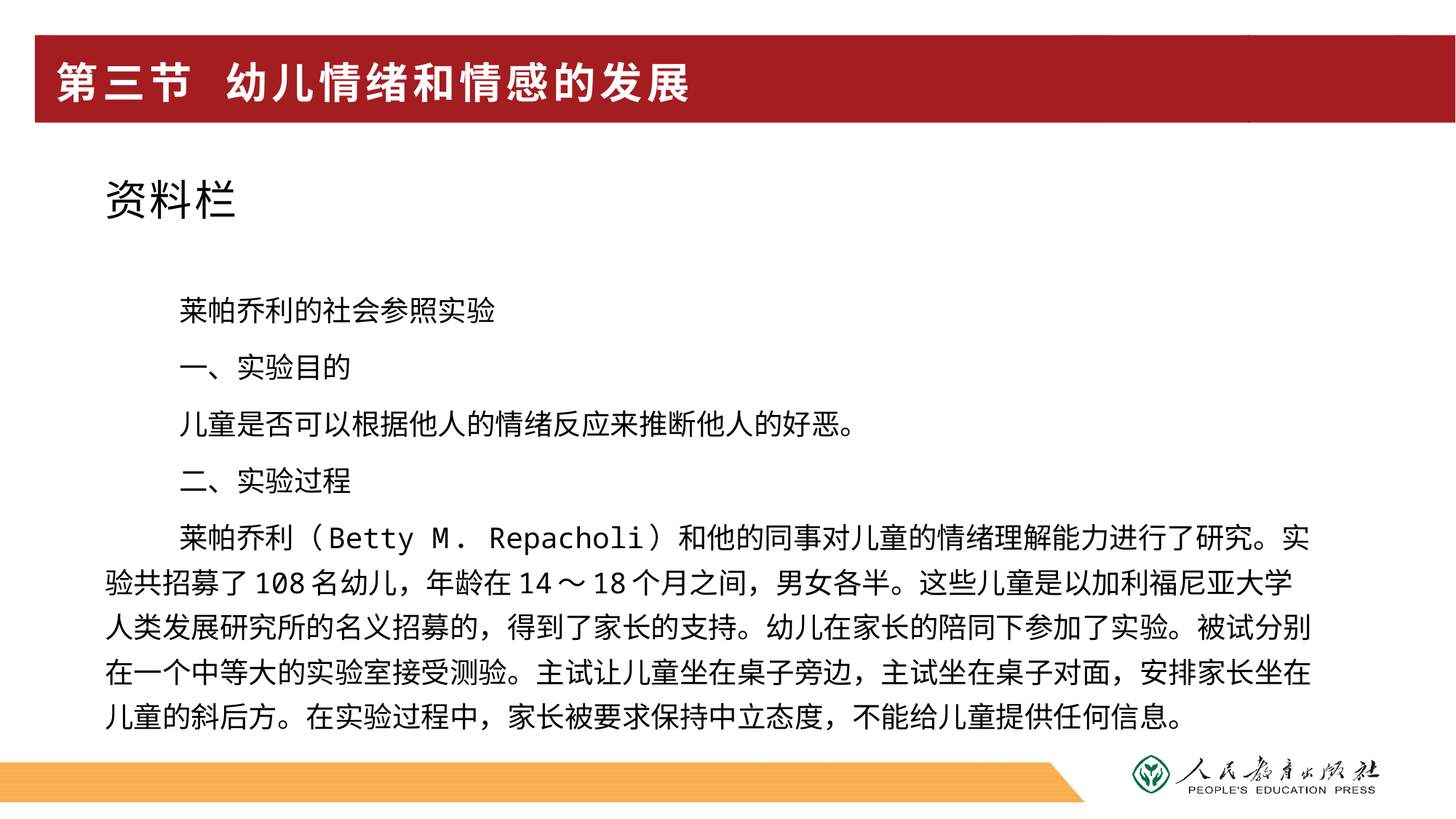

# 第三节  幼儿情绪和情感的发展
资料栏
莱帕乔利的社会参照实验
一、实验目的
儿童是否可以根据他人的情绪反应来推断他人的好恶。
二、实验过程
莱帕乔利（Betty M．Repacholi）和他的同事对儿童的情绪理解能力进行了研究。实验共招募了108名幼儿，年龄在14～18个月之间，男女各半。这些儿童是以加利福尼亚大学人类发展研究所的名义招募的，得到了家长的支持。幼儿在家长的陪同下参加了实验。被试分别在一个中等大的实验室接受测验。主试让儿童坐在桌子旁边，主试坐在桌子对面，安排家长坐在儿童的斜后方。在实验过程中，家长被要求保持中立态度，不能给儿童提供任何信息。